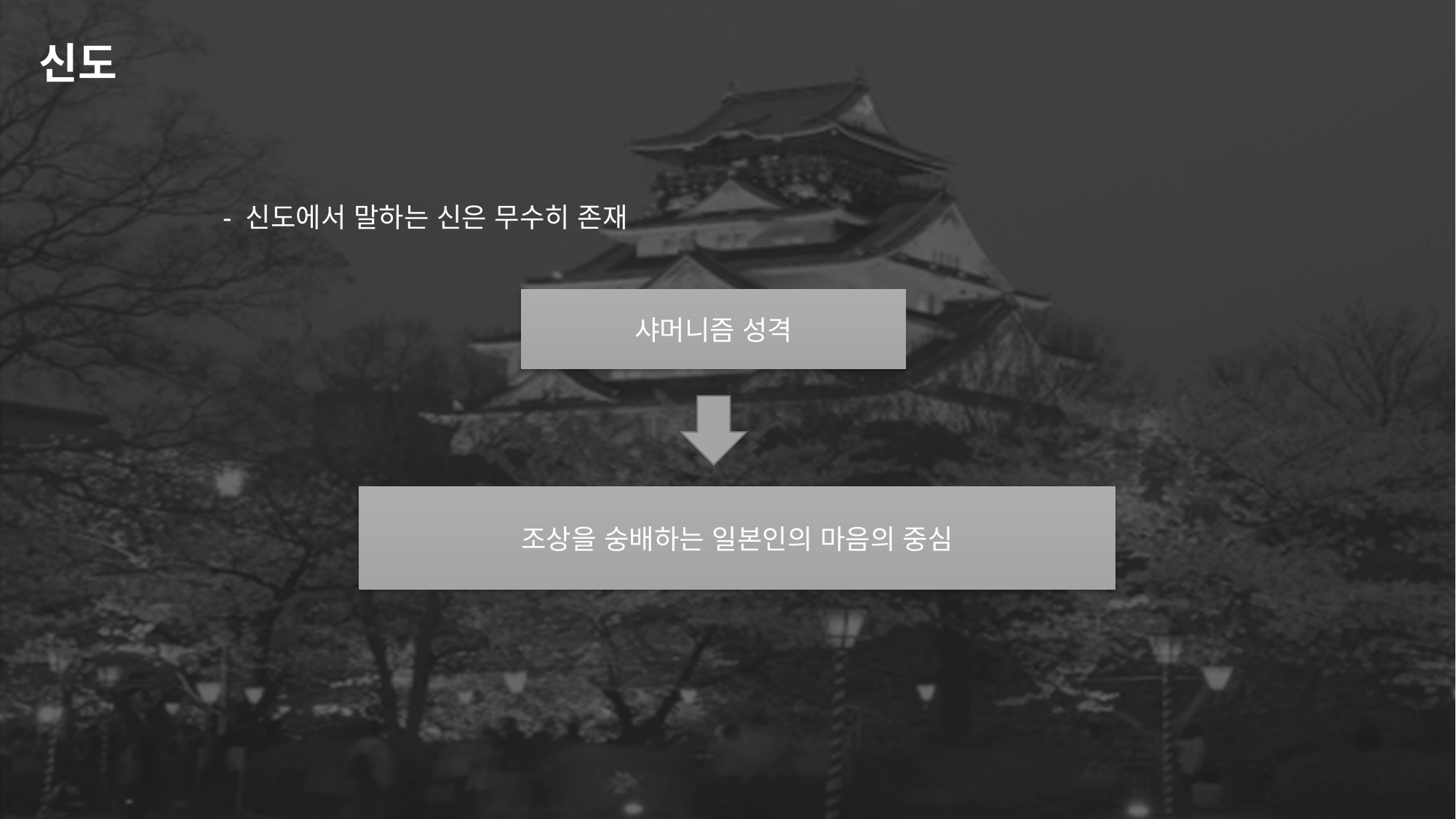

신도
- 신도에서 말하는 신은 무수히 존재

샤머니즘 성격

조상을 숭배하는 일본인의 마음의 중심